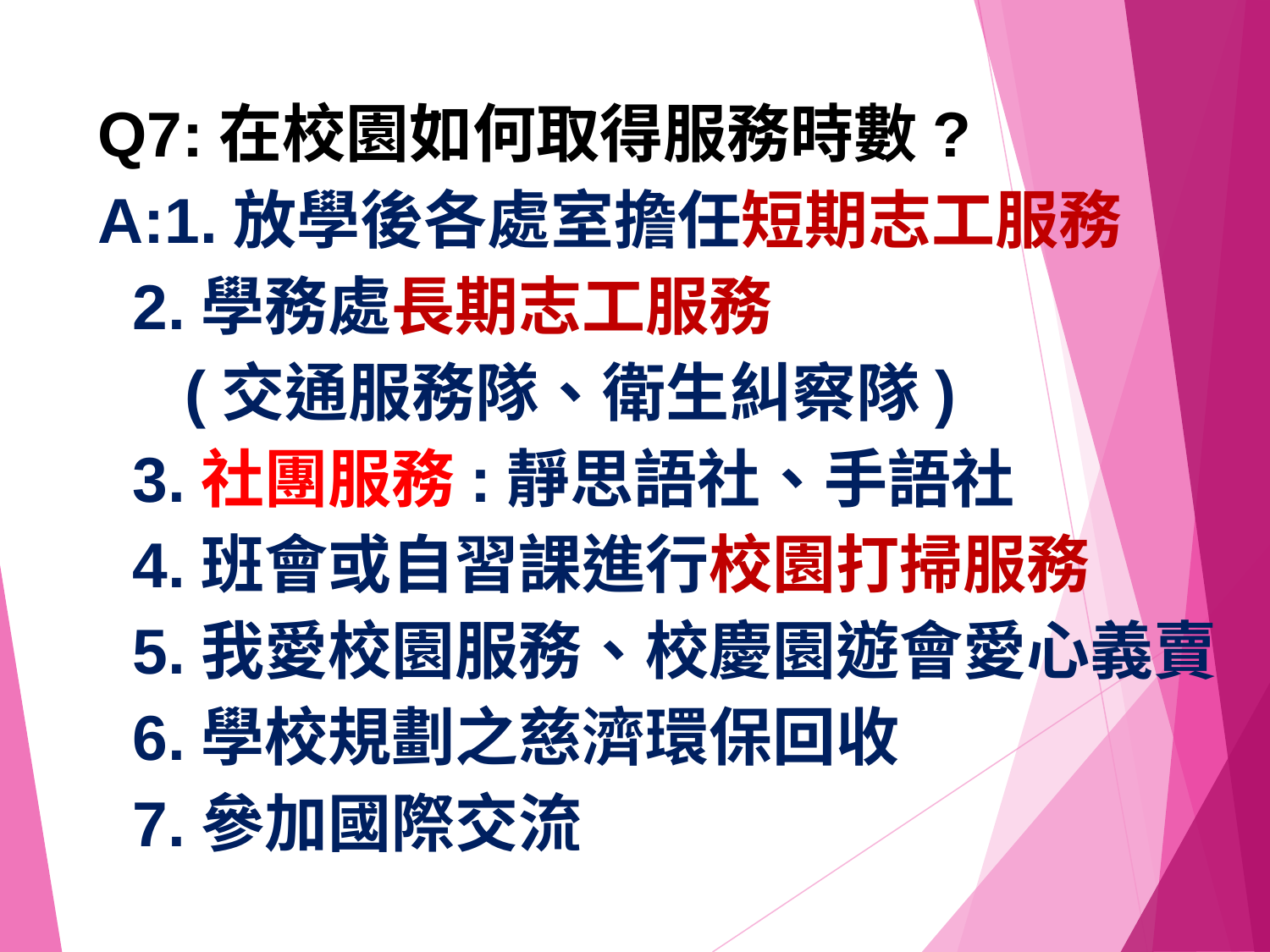

Q7:在校園如何取得服務時數?
A:1.放學後各處室擔任短期志工服務
  2.學務處長期志工服務
     (交通服務隊、衛生糾察隊)
  3.社團服務:靜思語社、手語社
  4.班會或自習課進行校園打掃服務
  5.我愛校園服務、校慶園遊會愛心義賣
  6.學校規劃之慈濟環保回收
  7.參加國際交流